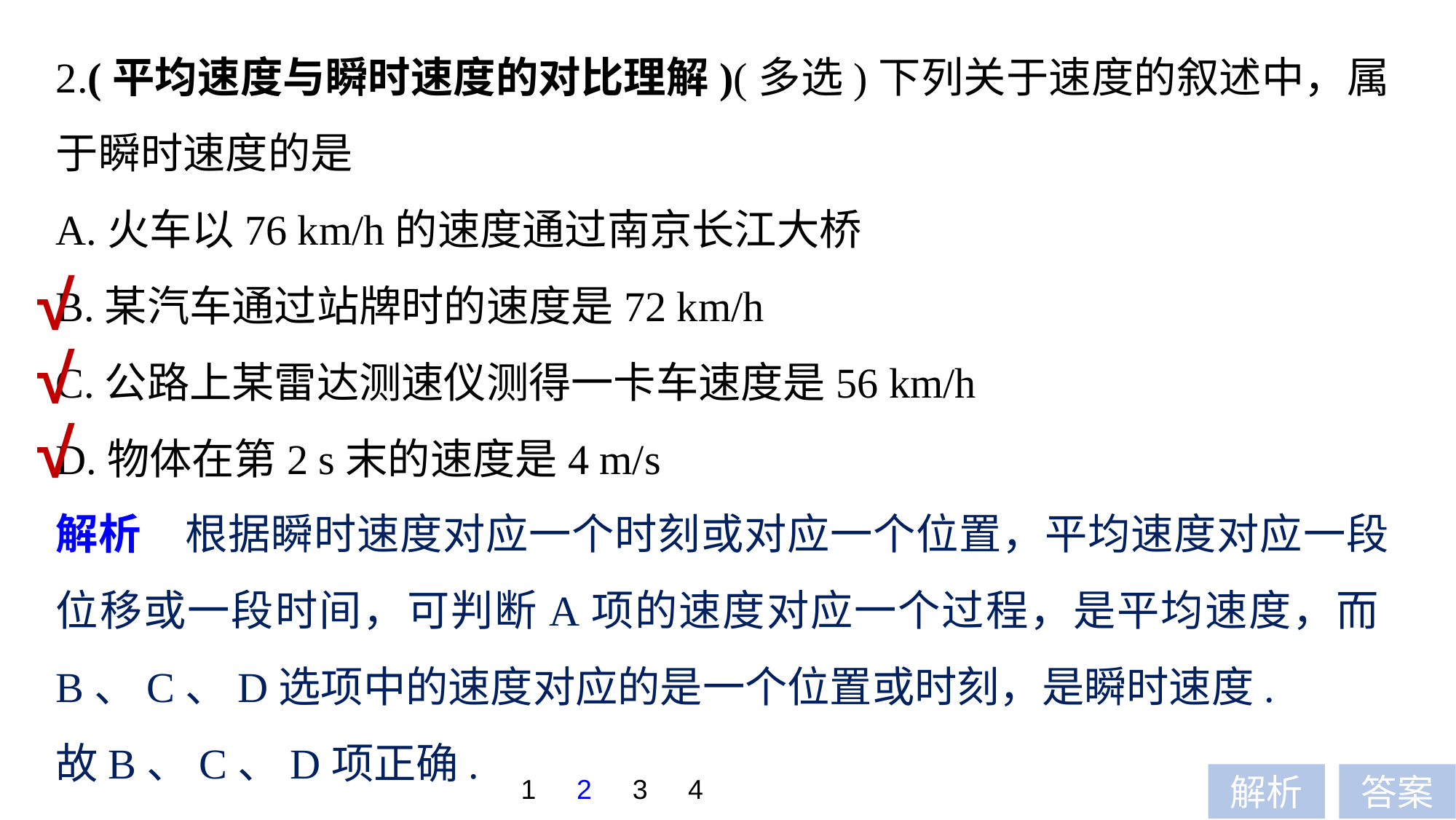

2.(平均速度与瞬时速度的对比理解)(多选)下列关于速度的叙述中，属于瞬时速度的是
A.火车以76 km/h的速度通过南京长江大桥
B.某汽车通过站牌时的速度是72 km/h
C.公路上某雷达测速仪测得一卡车速度是56 km/h
D.物体在第2 s末的速度是4 m/s
√
√
√
解析　根据瞬时速度对应一个时刻或对应一个位置，平均速度对应一段位移或一段时间，可判断A项的速度对应一个过程，是平均速度，而B、C、D选项中的速度对应的是一个位置或时刻，是瞬时速度.
故B、C、D项正确.
1
2
3
4
解析
答案